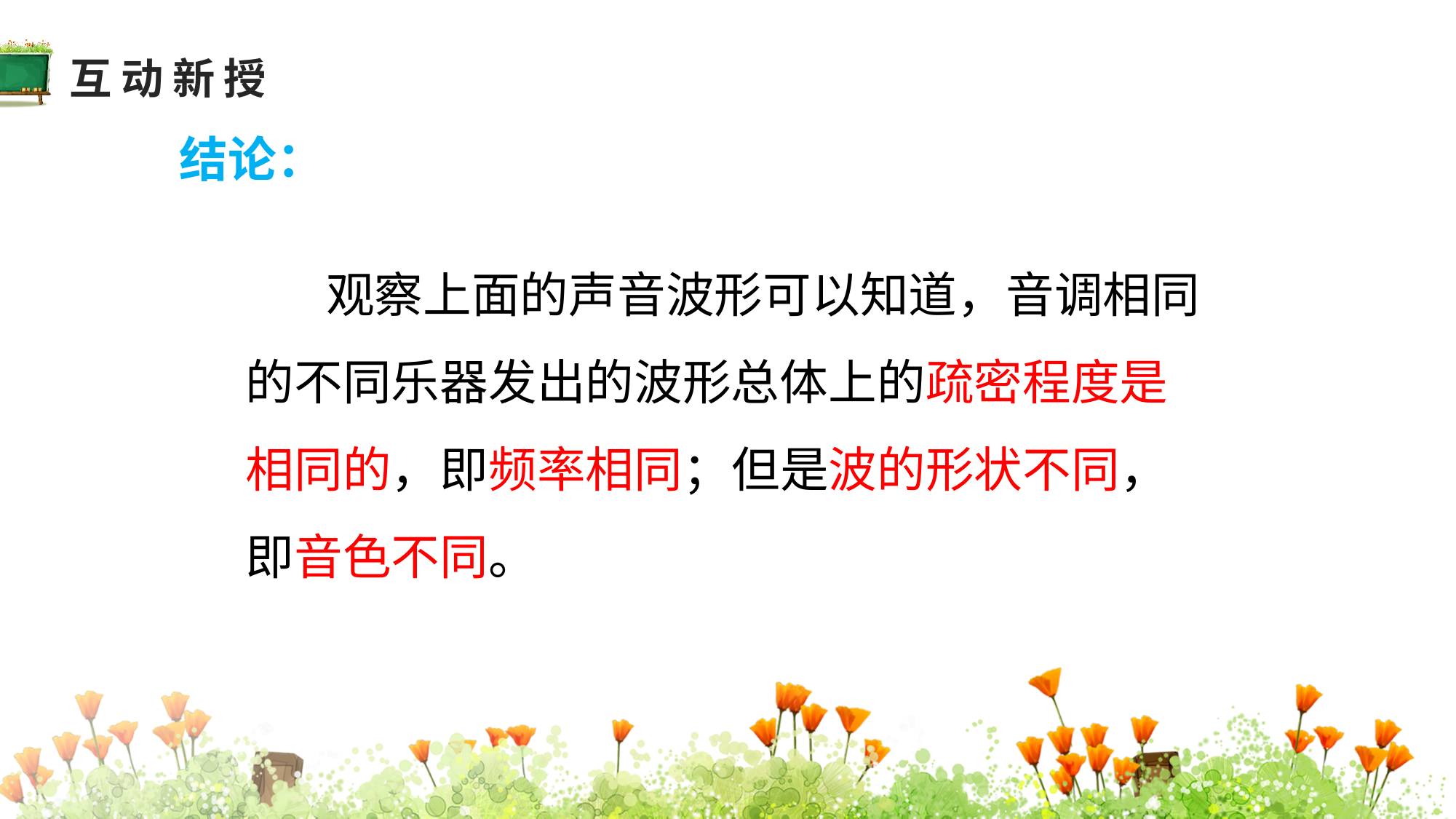

互动新授
结论：
观察上面的声音波形可以知道，音调相同的不同乐器发出的波形总体上的疏密程度是相同的，即频率相同；但是波的形状不同，即音色不同。